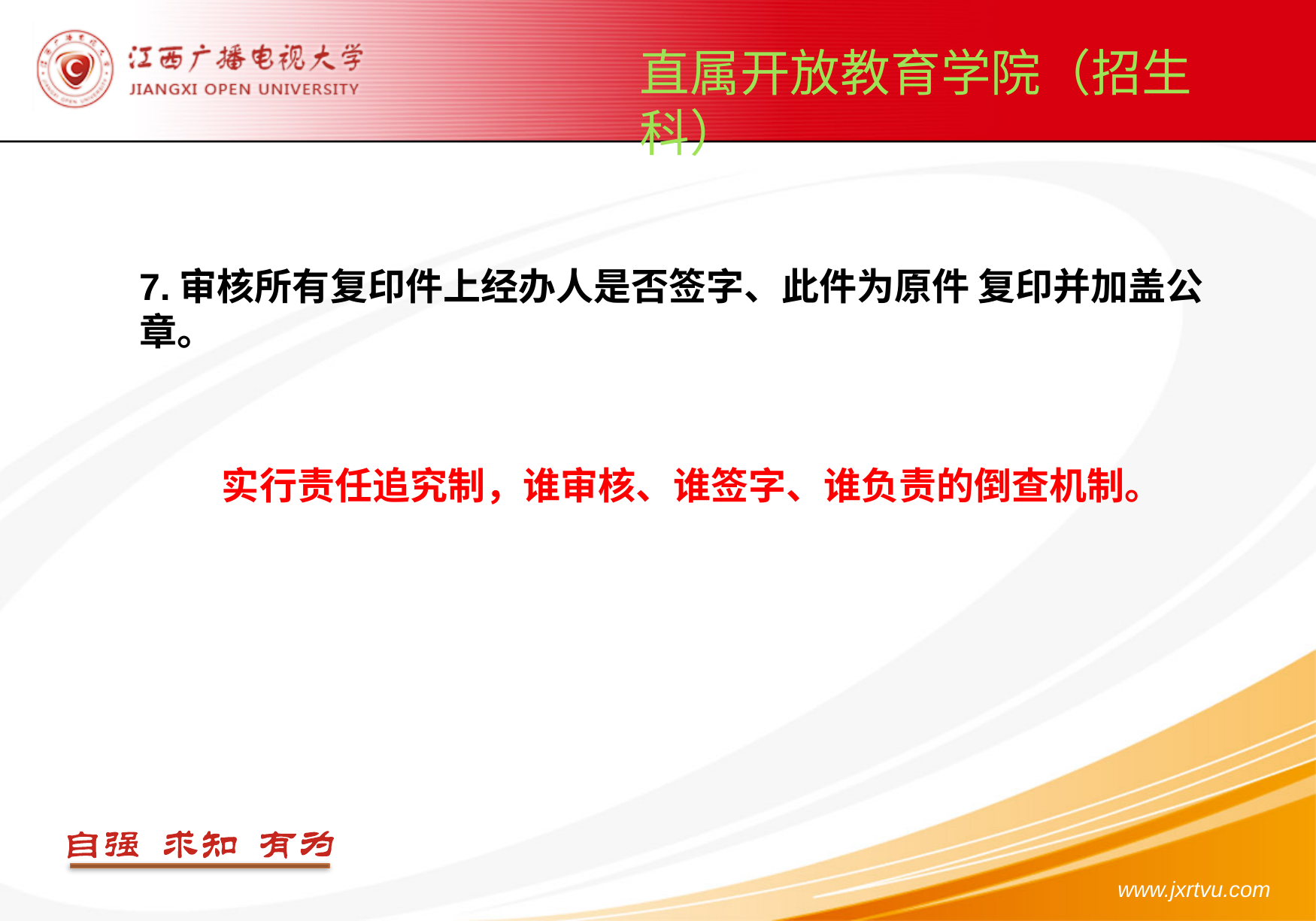

直属开放教育学院（招生科）
7.审核所有复印件上经办人是否签字、此件为原件 复印并加盖公章。

  实行责任追究制，谁审核、谁签字、谁负责的倒查机制。